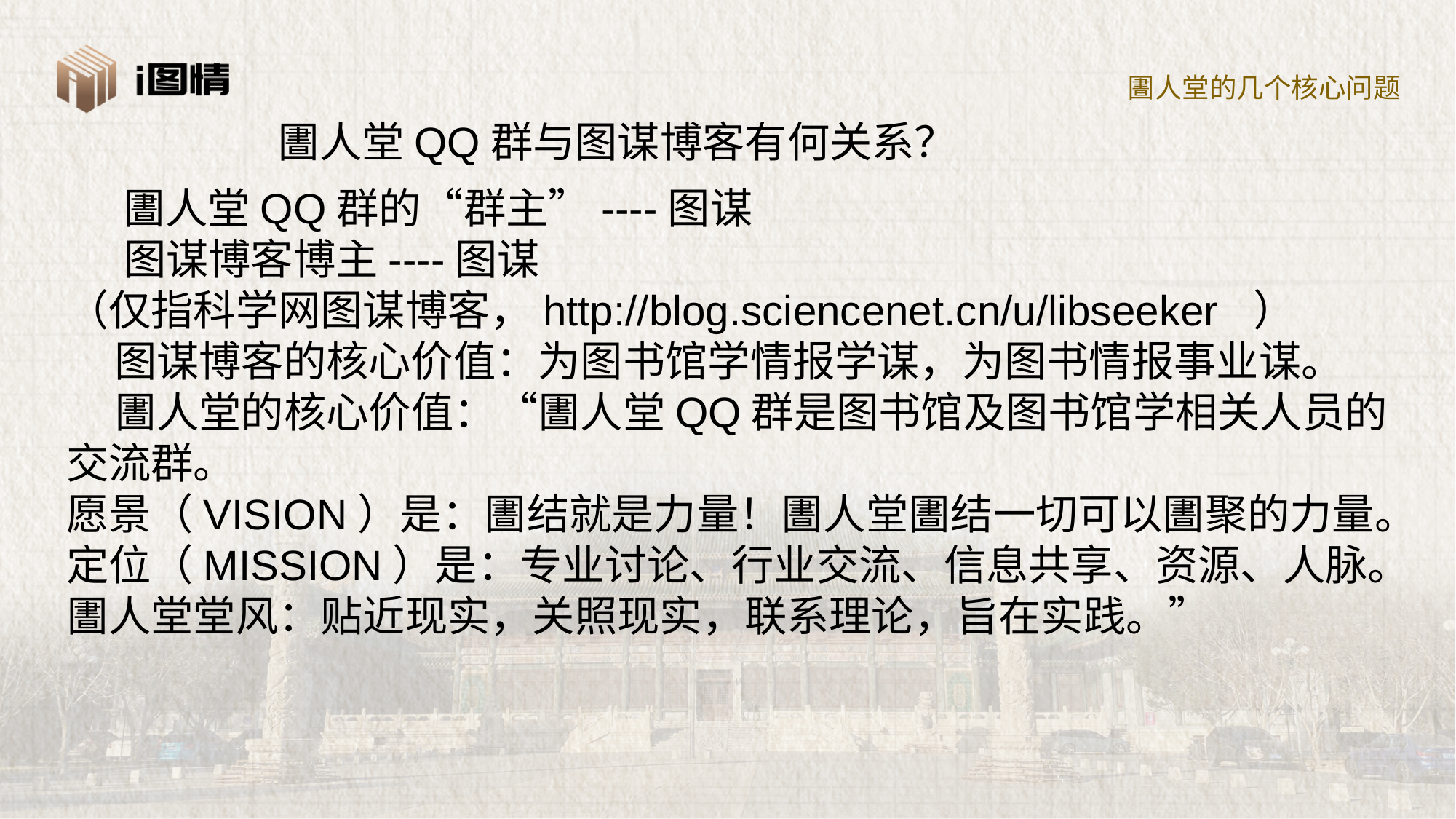

圕人堂的几个核心问题
圕人堂QQ群与图谋博客有何关系？
       圕人堂QQ群的“群主”----图谋
     图谋博客博主----图谋
（仅指科学网图谋博客，http://blog.sciencenet.cn/u/libseeker  ）
    图谋博客的核心价值：为图书馆学情报学谋，为图书情报事业谋。
    圕人堂的核心价值：“圕人堂QQ群是图书馆及图书馆学相关人员的交流群。
愿景（VISION）是：圕结就是力量！圕人堂圕结一切可以圕聚的力量。
定位（MISSION）是：专业讨论、行业交流、信息共享、资源、人脉。圕人堂堂风：贴近现实，关照现实，联系理论，旨在实践。”

21